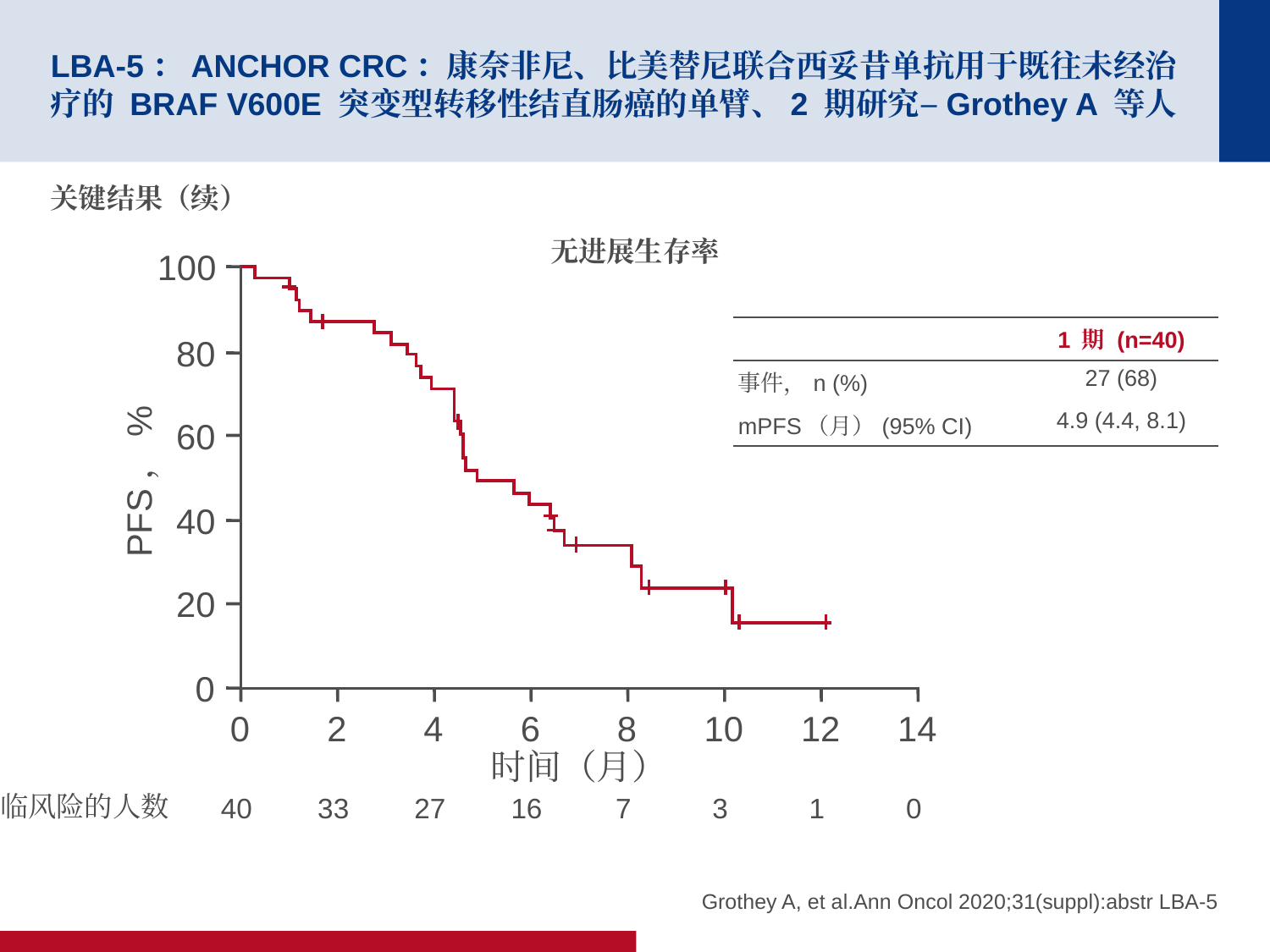

# LBA-5：ANCHOR CRC：康奈非尼、比美替尼联合西妥昔单抗用于既往未经治疗的 BRAF V600E 突变型转移性结直肠癌的单臂、2 期研究–Grothey A 等人
关键结果（续）
无进展生存率
100

80

60

PFS，%
40

20

0

0
2
4
6
8
10
12
14
面临风险的人数
40
33
27
16
7
3
1
0
|  | 1 期 (n=40) |
| --- | --- |
| 事件，n (%) | 27 (68) |
| mPFS（月）(95% CI) | 4.9 (4.4, 8.1) |
时间（月）
Grothey A, et al.Ann Oncol 2020;31(suppl):abstr LBA-5